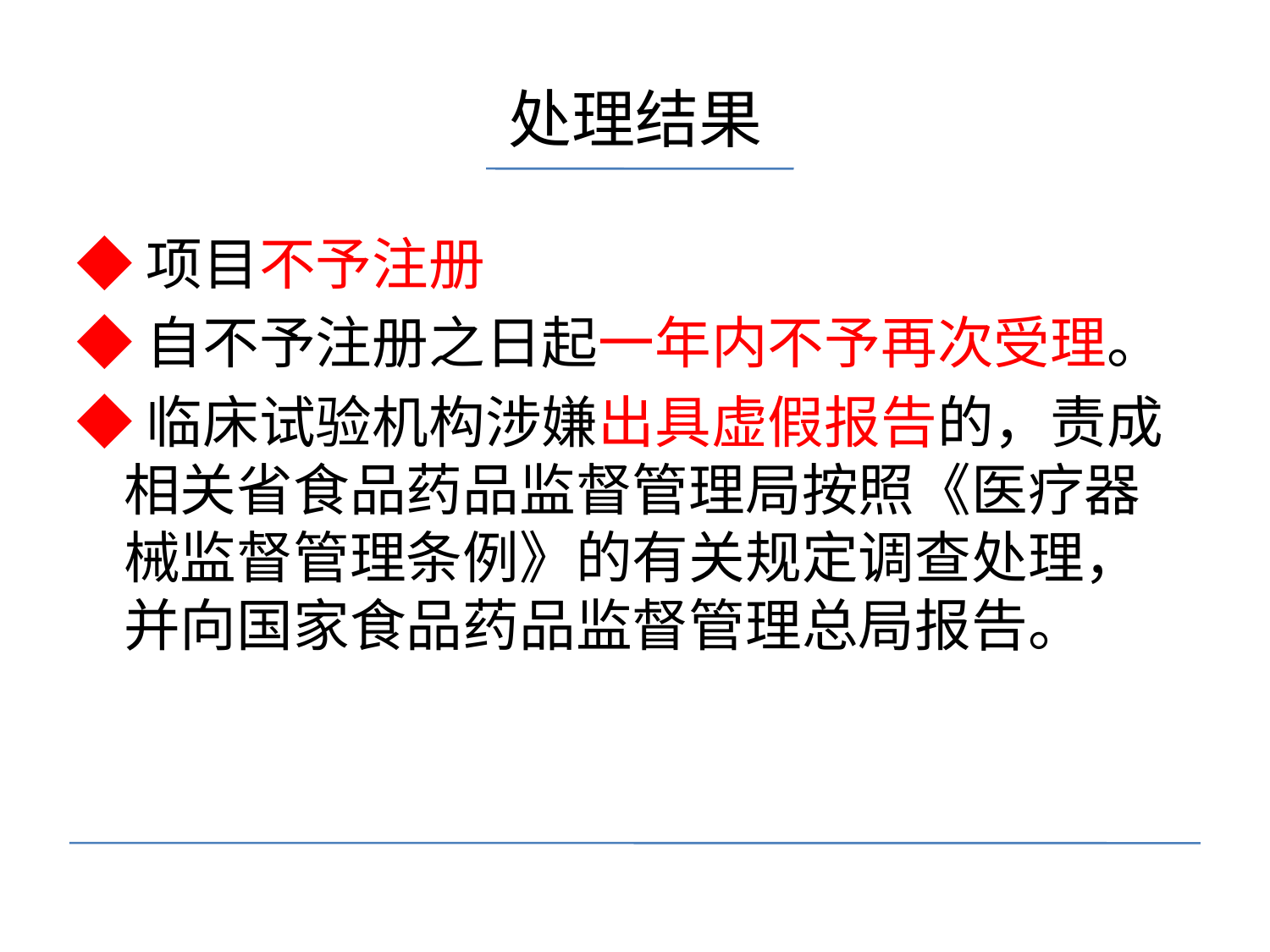

# 处理结果
◆项目不予注册
◆自不予注册之日起一年内不予再次受理。
◆临床试验机构涉嫌出具虚假报告的，责成相关省食品药品监督管理局按照《医疗器械监督管理条例》的有关规定调查处理，并向国家食品药品监督管理总局报告。